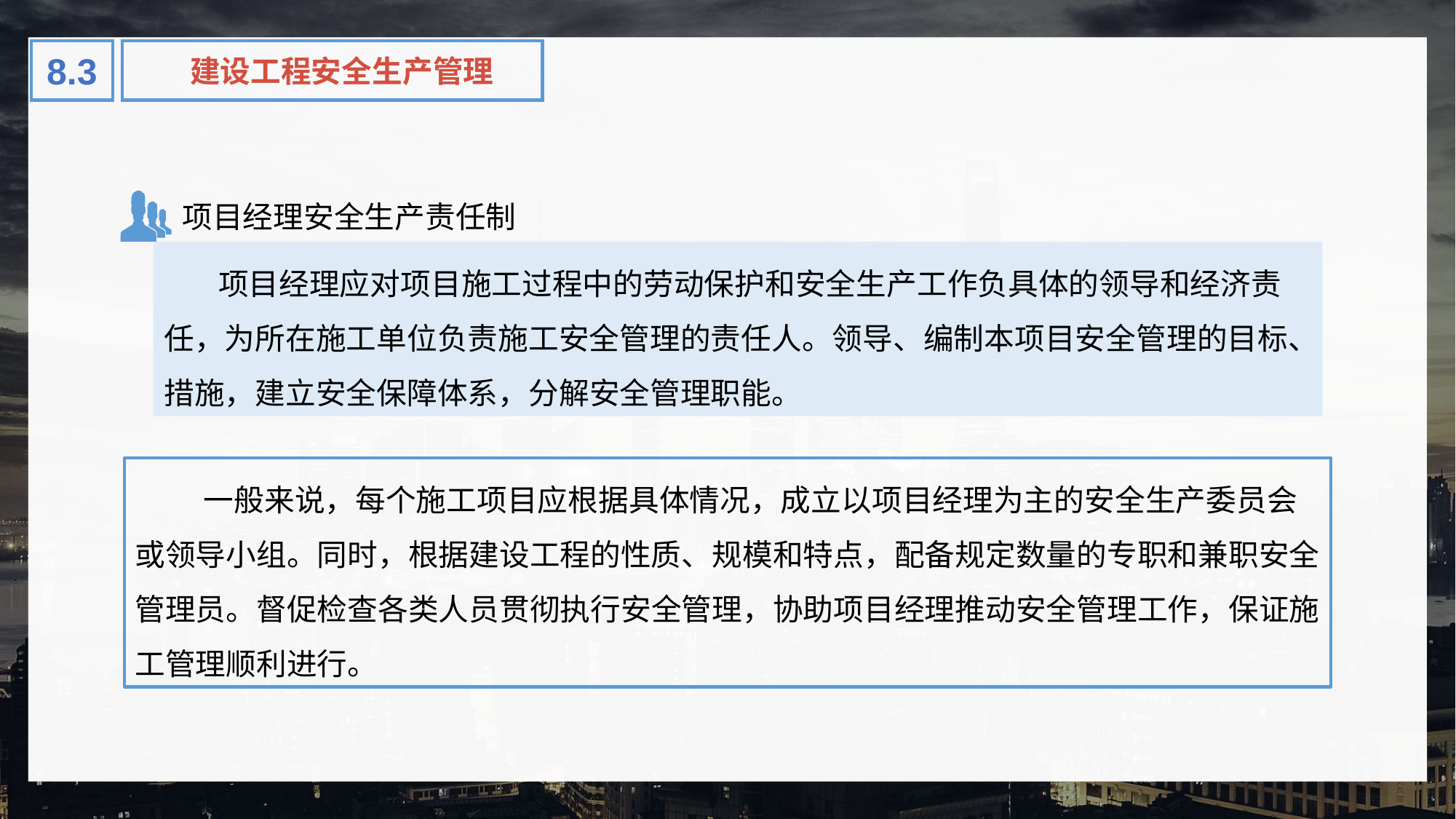

8.3

建设工程安全生产管理

项目经理安全生产责任制
       项目经理应对项目施工过程中的劳动保护和安全生产工作负具体的领导和经济责任，为所在施工单位负责施工安全管理的责任人。领导、编制本项目安全管理的目标、措施，建立安全保障体系，分解安全管理职能。
 一般来说，每个施工项目应根据具体情况，成立以项目经理为主的安全生产委员会或领导小组。同时，根据建设工程的性质、规模和特点，配备规定数量的专职和兼职安全管理员。督促检查各类人员贯彻执行安全管理，协助项目经理推动安全管理工作，保证施工管理顺利进行。